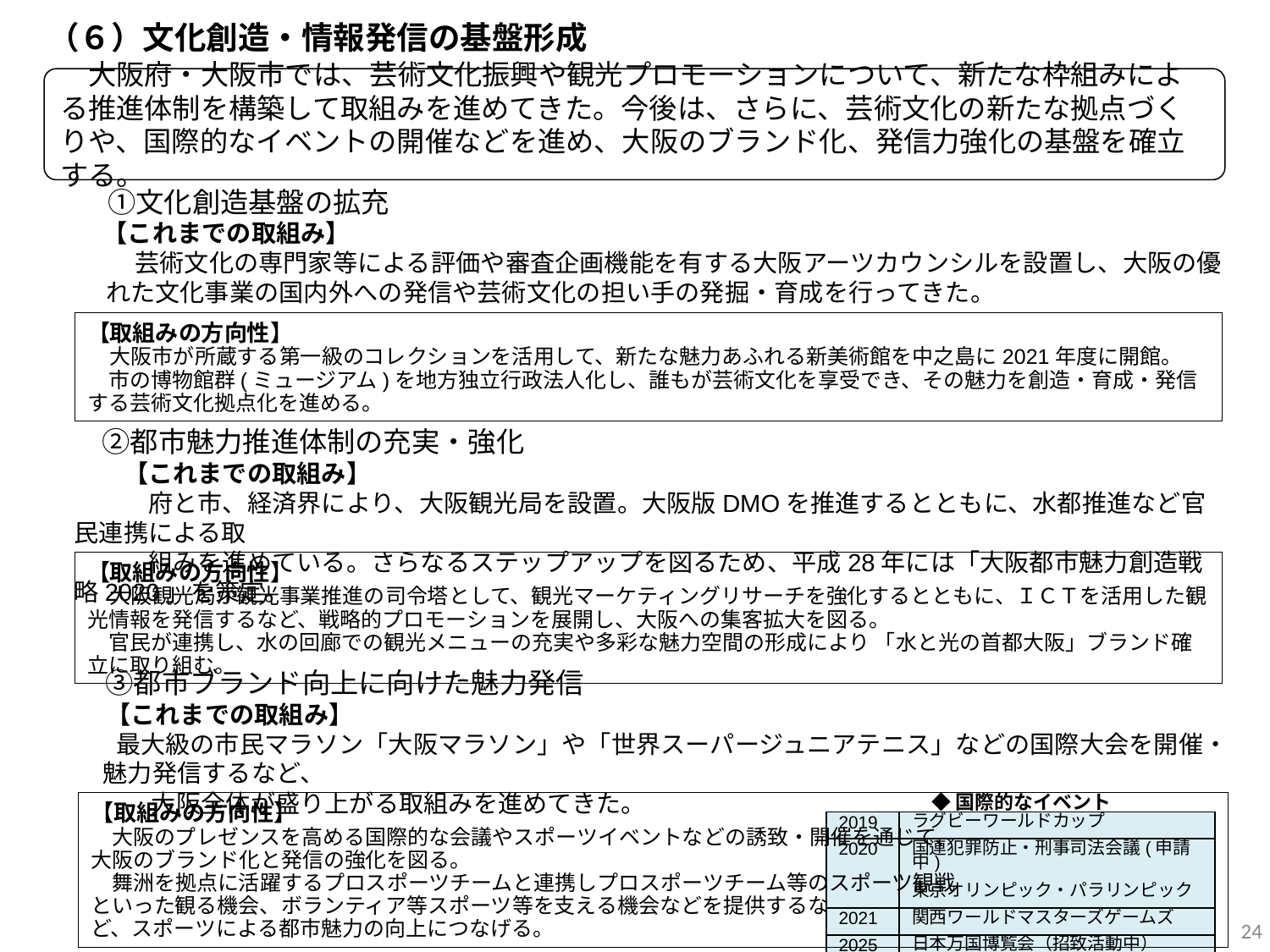

（６）文化創造・情報発信の基盤形成
　大阪府・大阪市では、芸術文化振興や観光プロモーションについて、新たな枠組みによる推進体制を構築して取組みを進めてきた。今後は、さらに、芸術文化の新たな拠点づくりや、国際的なイベントの開催などを進め、大阪のブランド化、発信力強化の基盤を確立する。
　①文化創造基盤の拡充
   【これまでの取組み】
　　 芸術文化の専門家等による評価や審査企画機能を有する大阪アーツカウンシルを設置し、大阪の優れた文化事業の国内外への発信や芸術文化の担い手の発掘・育成を行ってきた。
【取組みの方向性】
　大阪市が所蔵する第一級のコレクションを活用して、新たな魅力あふれる新美術館を中之島に2021年度に開館。
　市の博物館群(ミュージアム)を地方独立行政法人化し、誰もが芸術文化を享受でき、その魅力を創造・育成・発信する芸術文化拠点化を進める。
　②都市魅力推進体制の充実・強化
　　【これまでの取組み】
　　　府と市、経済界により、大阪観光局を設置。大阪版DMOを推進するとともに、水都推進など官民連携による取
　　　組みを進めている。さらなるステップアップを図るため、平成28年には「大阪都市魅力創造戦略2020」を策定。
【取組みの方向性】
　大阪観光局が観光事業推進の司令塔として、観光マーケティングリサーチを強化するとともに、ＩＣＴを活用した観光情報を発信するなど、戦略的プロモーションを展開し、大阪への集客拡大を図る。
　官民が連携し、水の回廊での観光メニューの充実や多彩な魅力空間の形成により 「水と光の首都大阪」ブランド確立に取り組む。
　③都市ブランド向上に向けた魅力発信
    【これまでの取組み】
      最大級の市民マラソン「大阪マラソン」や「世界スーパージュニアテニス」などの国際大会を開催・魅力発信するなど、
　　　大阪全体が盛り上がる取組みを進めてきた。
◆国際的なイベント
【取組みの方向性】
　大阪のプレゼンスを高める国際的な会議やスポーツイベントなどの誘致・開催を通じて、
大阪のブランド化と発信の強化を図る。
　舞洲を拠点に活躍するプロスポーツチームと連携しプロスポーツチーム等のスポーツ観戦
といった観る機会、ボランティア等スポーツ等を支える機会などを提供するな
ど、スポーツによる都市魅力の向上につなげる。
| 2019 | ラグビーワールドカップ |
| --- | --- |
| 2020 | 国連犯罪防止・刑事司法会議(申請中) 東京オリンピック・パラリンピック |
| 2021 | 関西ワールドマスターズゲームズ |
| 2025 | 日本万国博覧会（招致活動中） |
24